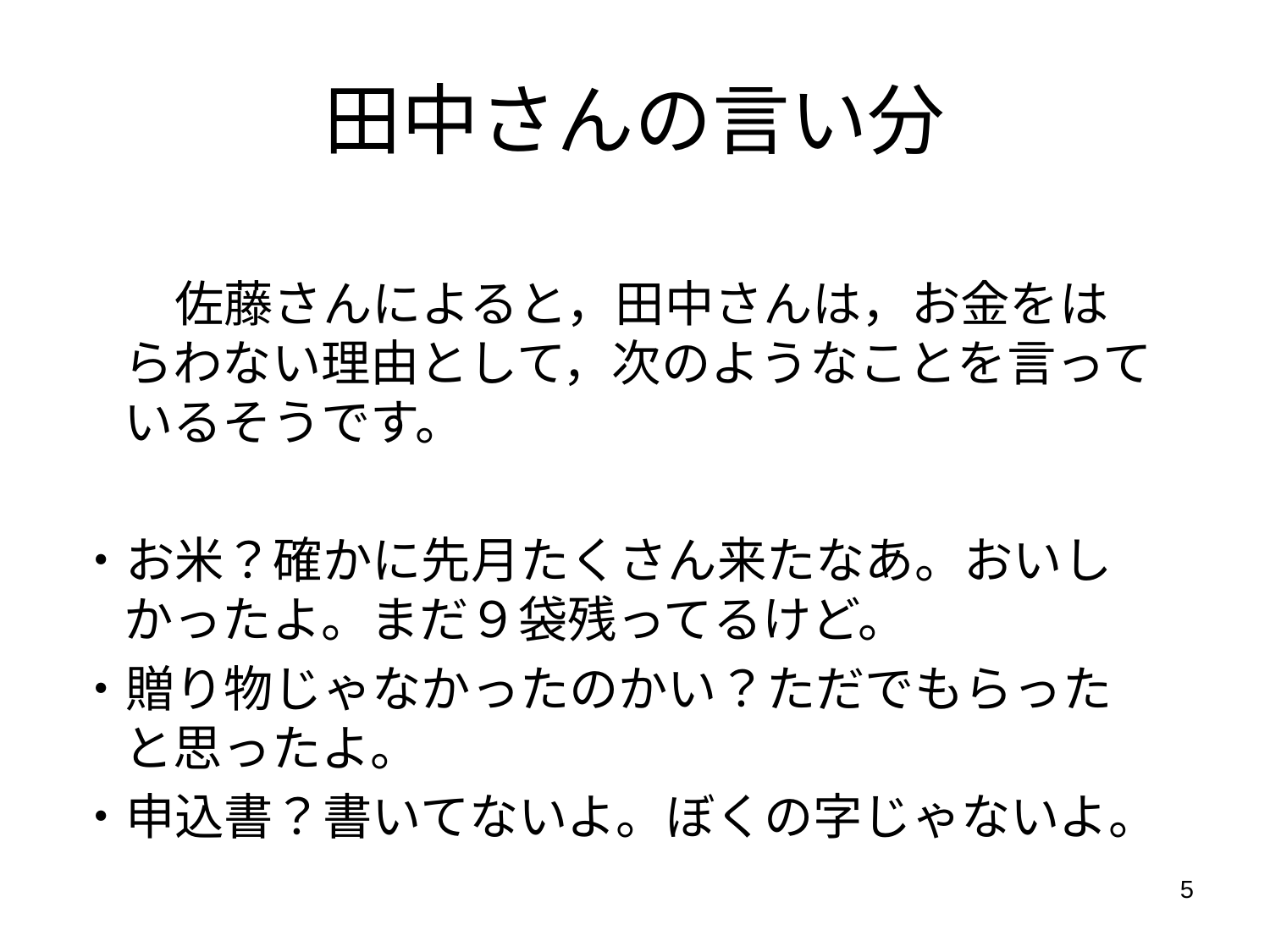

# 田中さんの言い分
　　佐藤さんによると，田中さんは，お金をはらわない理由として，次のようなことを言っているそうです。

・お米？確かに先月たくさん来たなあ。おいしかったよ。まだ９袋残ってるけど。
・贈り物じゃなかったのかい？ただでもらったと思ったよ。
・申込書？書いてないよ。ぼくの字じゃないよ。

5